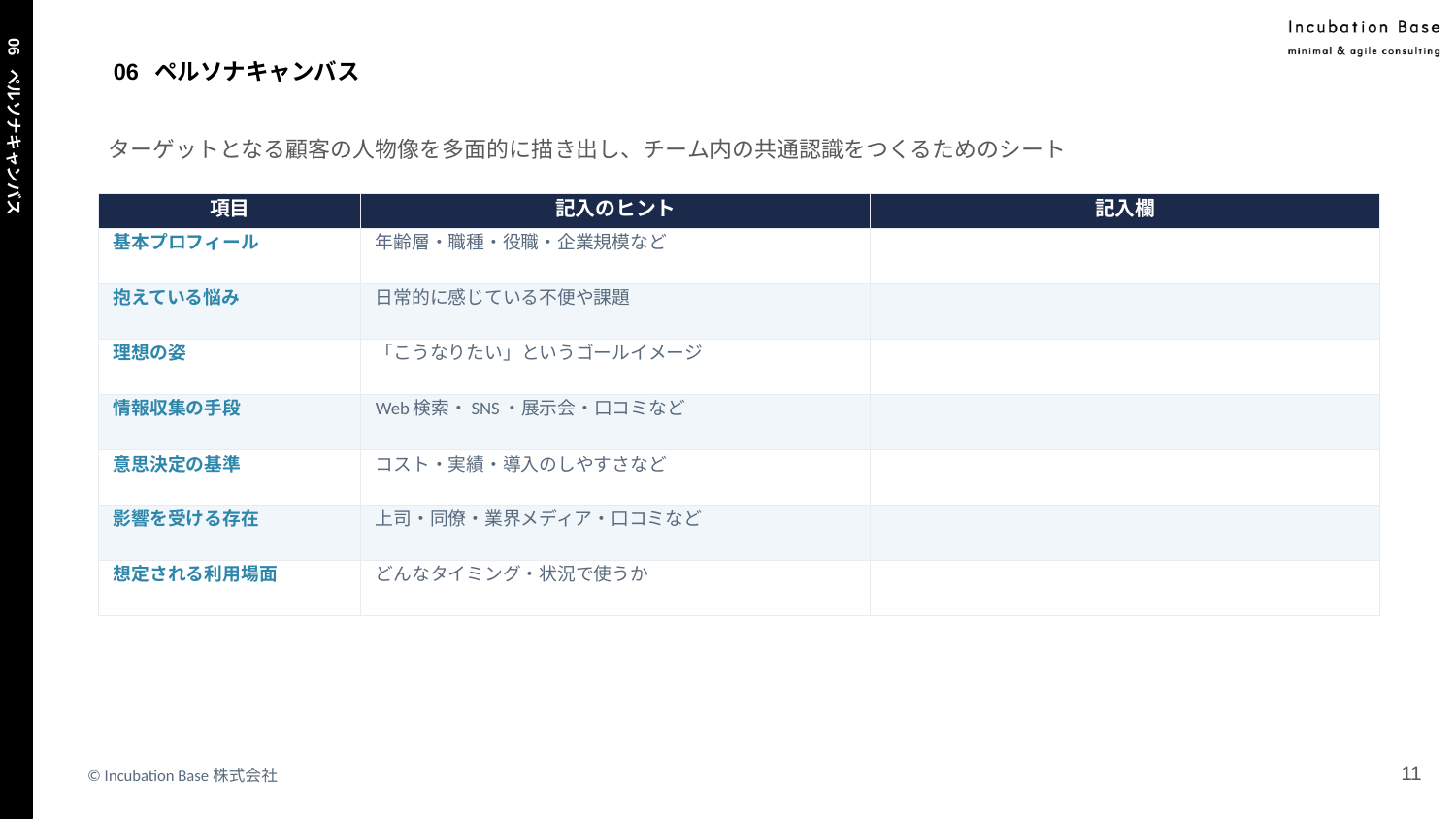

# 06  ペルソナキャンバス
ターゲットとなる顧客の人物像を多面的に描き出し、チーム内の共通認識をつくるためのシート
| 項目 | 記入のヒント | 記入欄 |
| --- | --- | --- |
| 基本プロフィール | 年齢層・職種・役職・企業規模など |  |
| 抱えている悩み | 日常的に感じている不便や課題 |  |
| 理想の姿 | 「こうなりたい」というゴールイメージ |  |
| 情報収集の手段 | Web検索・SNS・展示会・口コミなど |  |
| 意思決定の基準 | コスト・実績・導入のしやすさなど |  |
| 影響を受ける存在 | 上司・同僚・業界メディア・口コミなど |  |
| 想定される利用場面 | どんなタイミング・状況で使うか |  |
06  ペルソナキャンバス
11
© Incubation Base株式会社